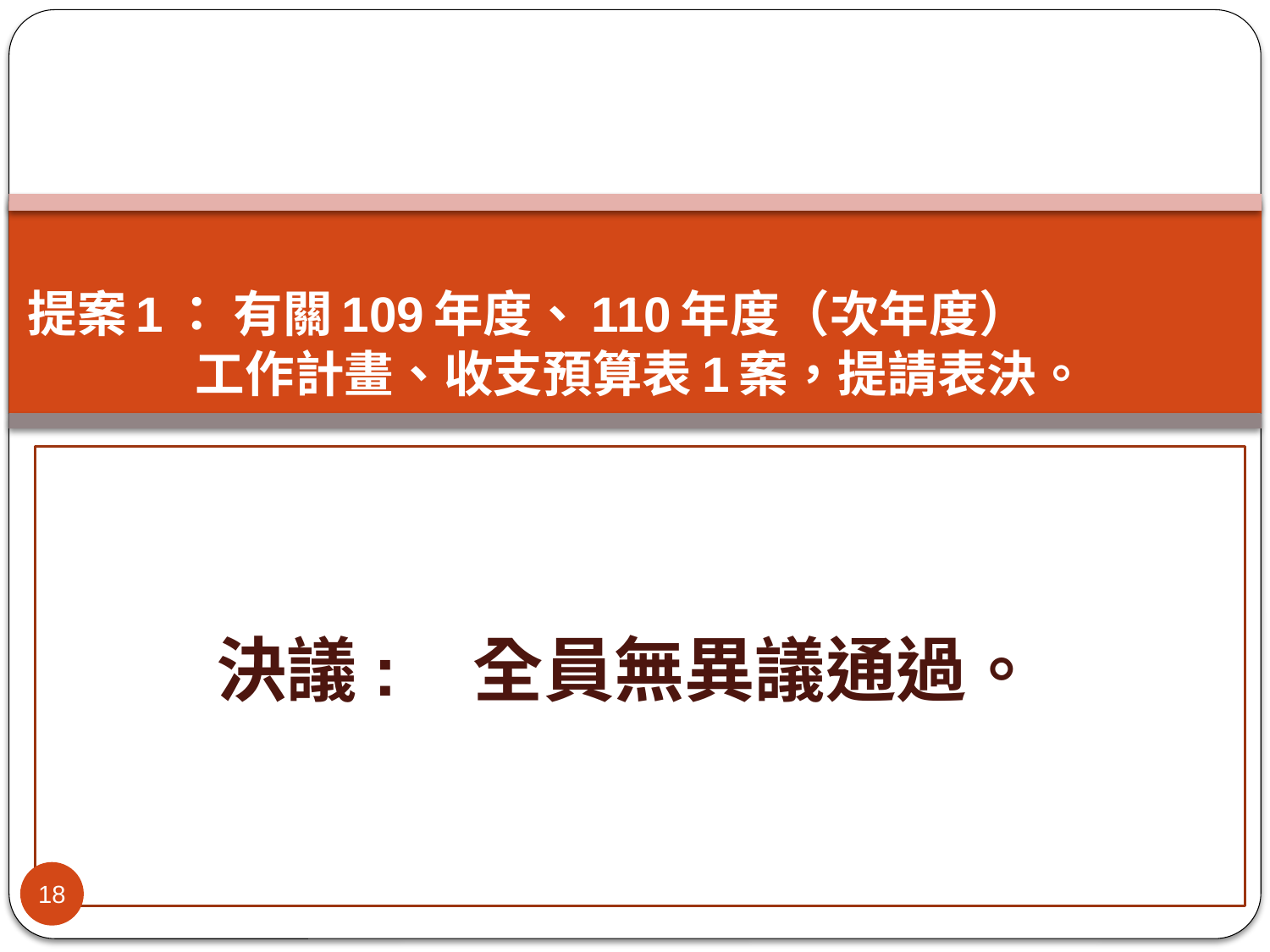

# 提案1： 有關109年度、110年度（次年度） 工作計畫、收支預算表1案，提請表決。

            決議:   全員無異議通過。

18